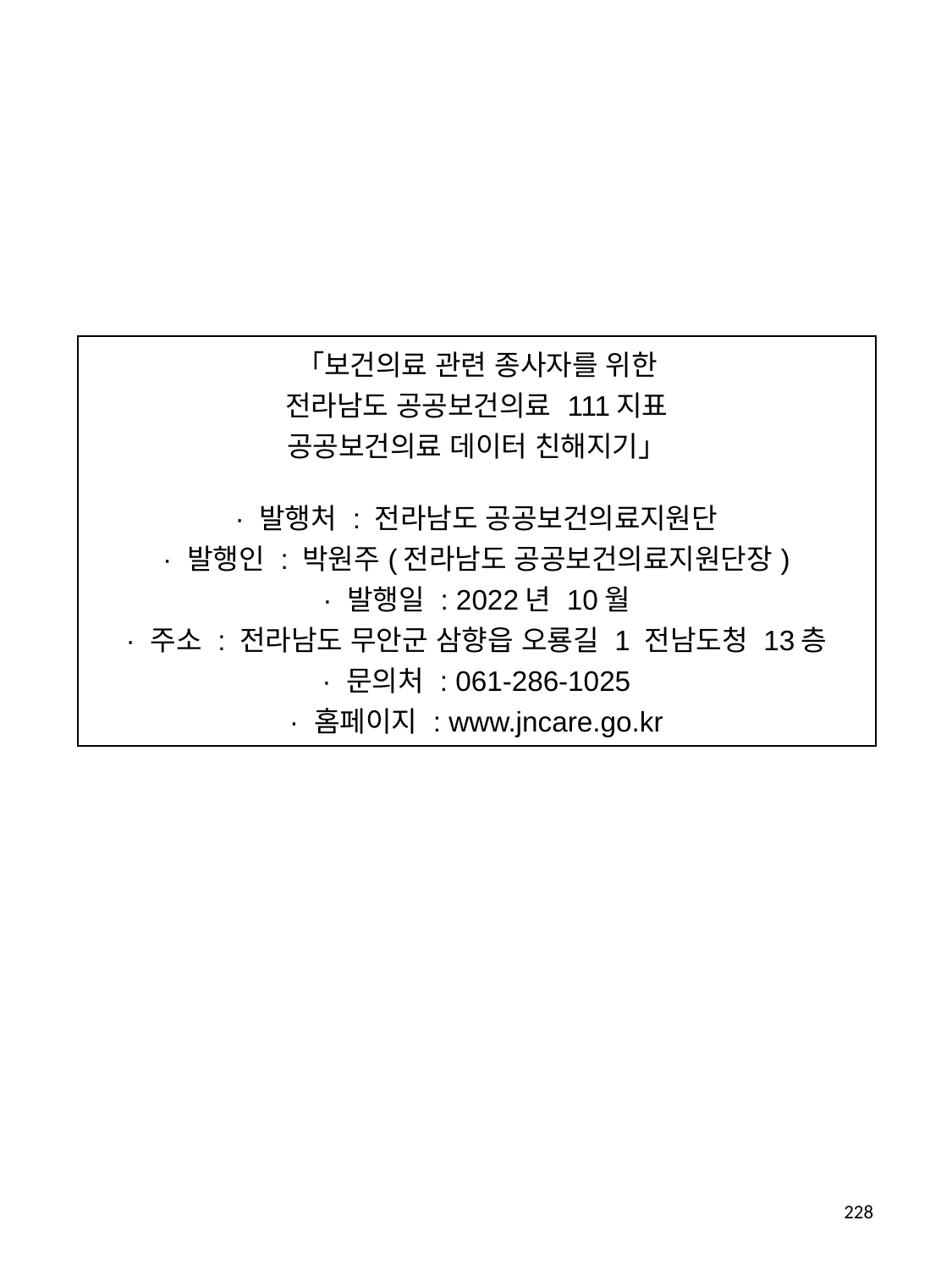

| 「보건의료 관련 종사자를 위한 전라남도 공공보건의료 111지표 공공보건의료 데이터 친해지기」 ∙ 발행처 : 전라남도 공공보건의료지원단 ∙ 발행인 : 박원주(전라남도 공공보건의료지원단장) ∙ 발행일 : 2022년 10월 ∙ 주소 : 전라남도 무안군 삼향읍 오룡길 1 전남도청 13층 ∙ 문의처 : 061-286-1025 ∙ 홈페이지 : www.jncare.go.kr |
| --- |
228